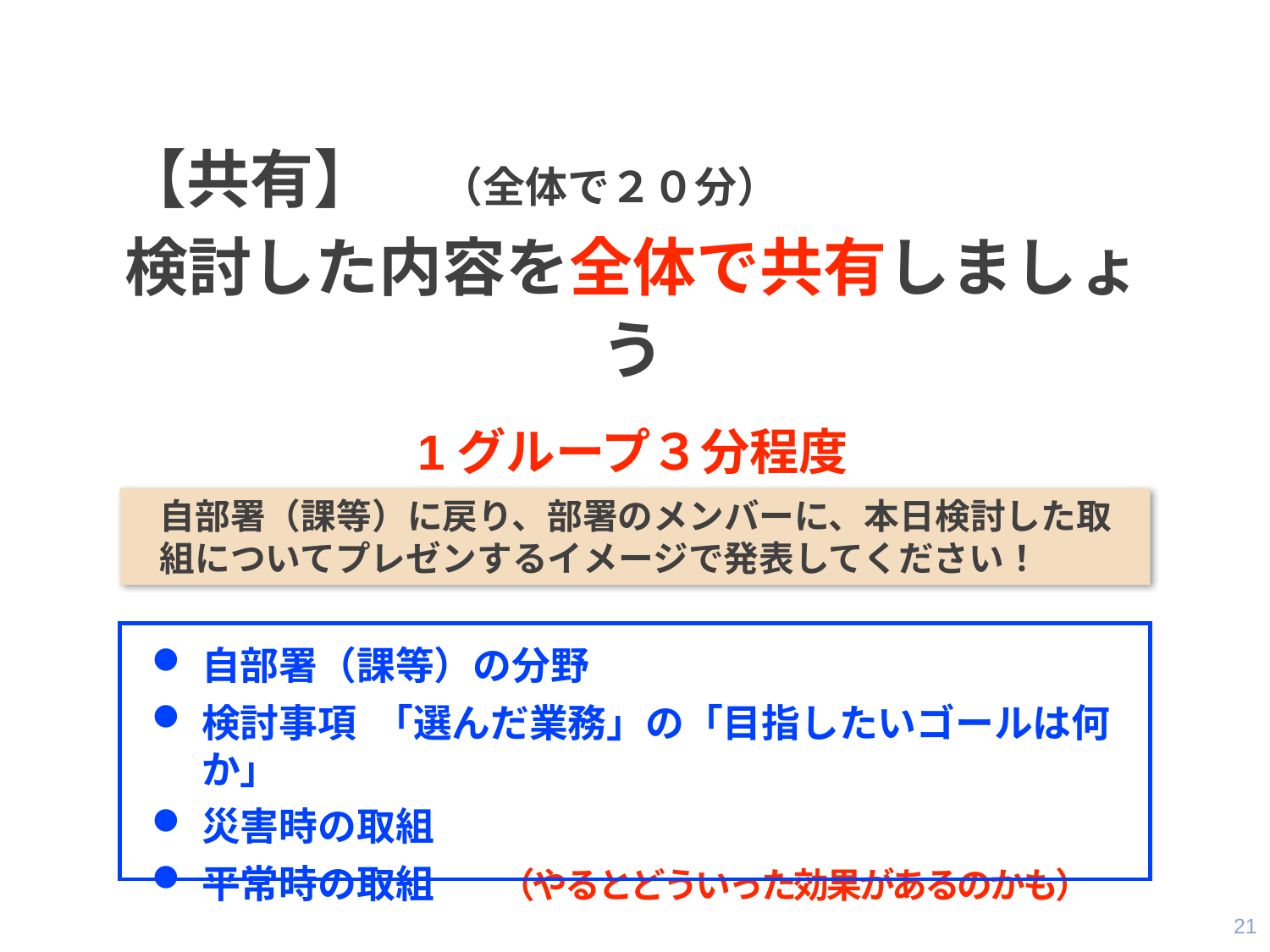

# 【共有】　（全体で２０分）
検討した内容を全体で共有しましょう
1グループ３分程度
自部署（課等）に戻り、部署のメンバーに、本日検討した取組についてプレゼンするイメージで発表してください！

自部署（課等）の分野
検討事項  「選んだ業務」の「目指したいゴールは何か」
災害時の取組
平常時の取組　　（やるとどういった効果があるのかも）
21